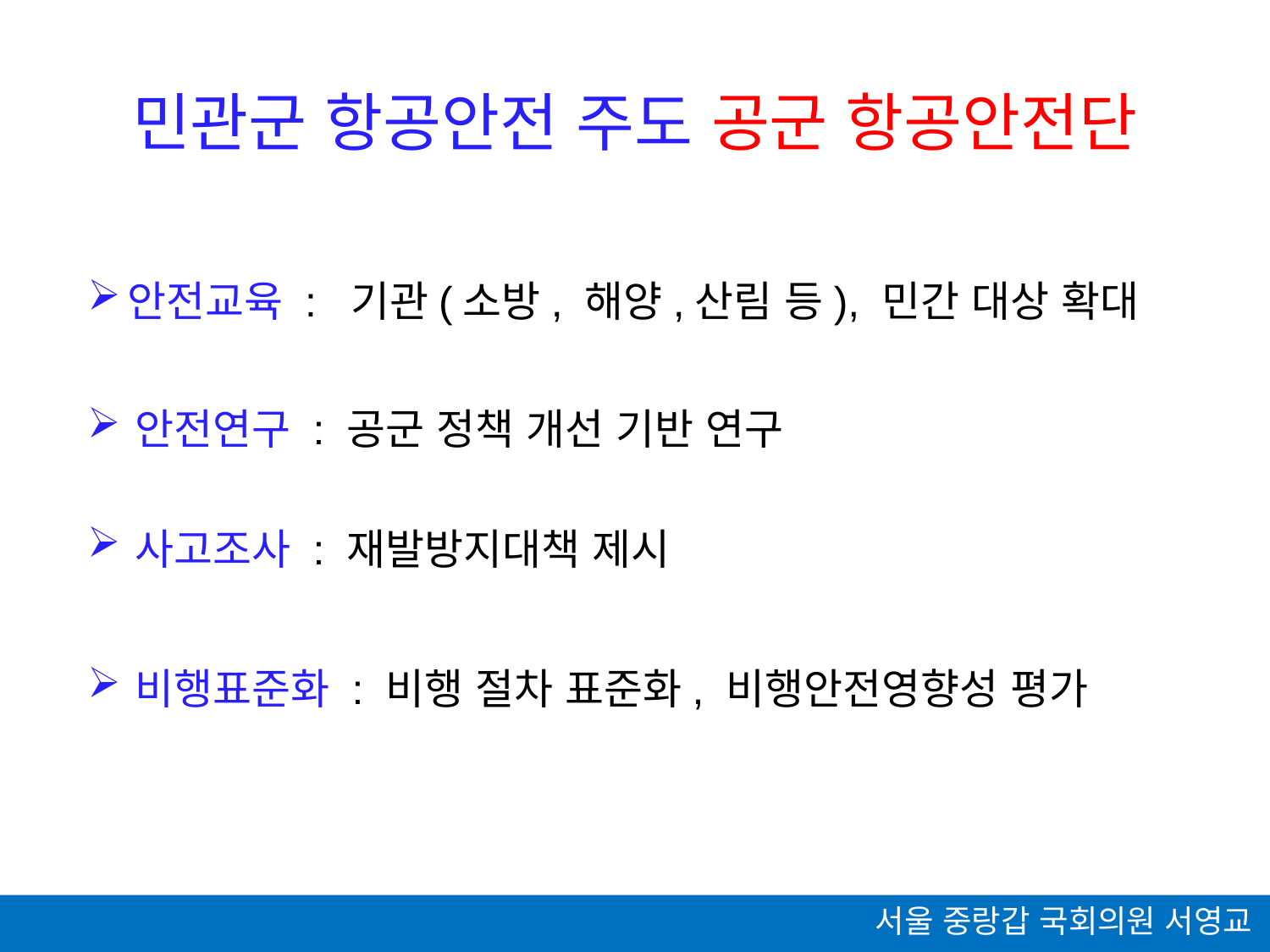

민관군 항공안전 주도 공군 항공안전단
안전교육 :  기관(소방, 해양,산림 등), 민간 대상 확대
안전연구 : 공군 정책 개선 기반 연구
사고조사 : 재발방지대책 제시
비행표준화 : 비행 절차 표준화, 비행안전영향성 평가

서울 중랑갑 국회의원 서영교